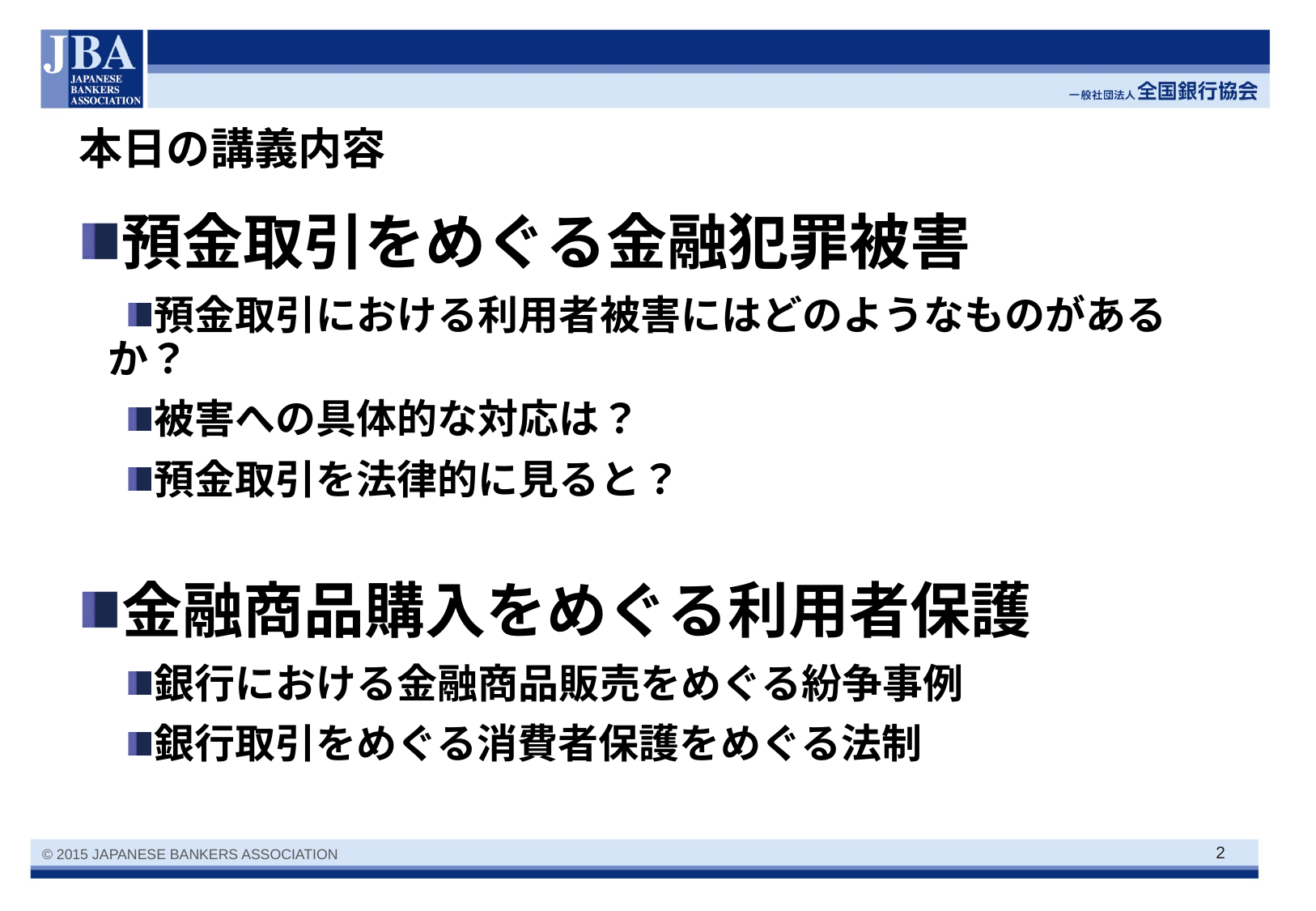

# 本日の講義内容
預金取引をめぐる金融犯罪被害
預金取引における利用者被害にはどのようなものがあるか？
被害への具体的な対応は？
預金取引を法律的に見ると？

金融商品購入をめぐる利用者保護
銀行における金融商品販売をめぐる紛争事例
銀行取引をめぐる消費者保護をめぐる法制

プレゼンテーションタイトル 30pt